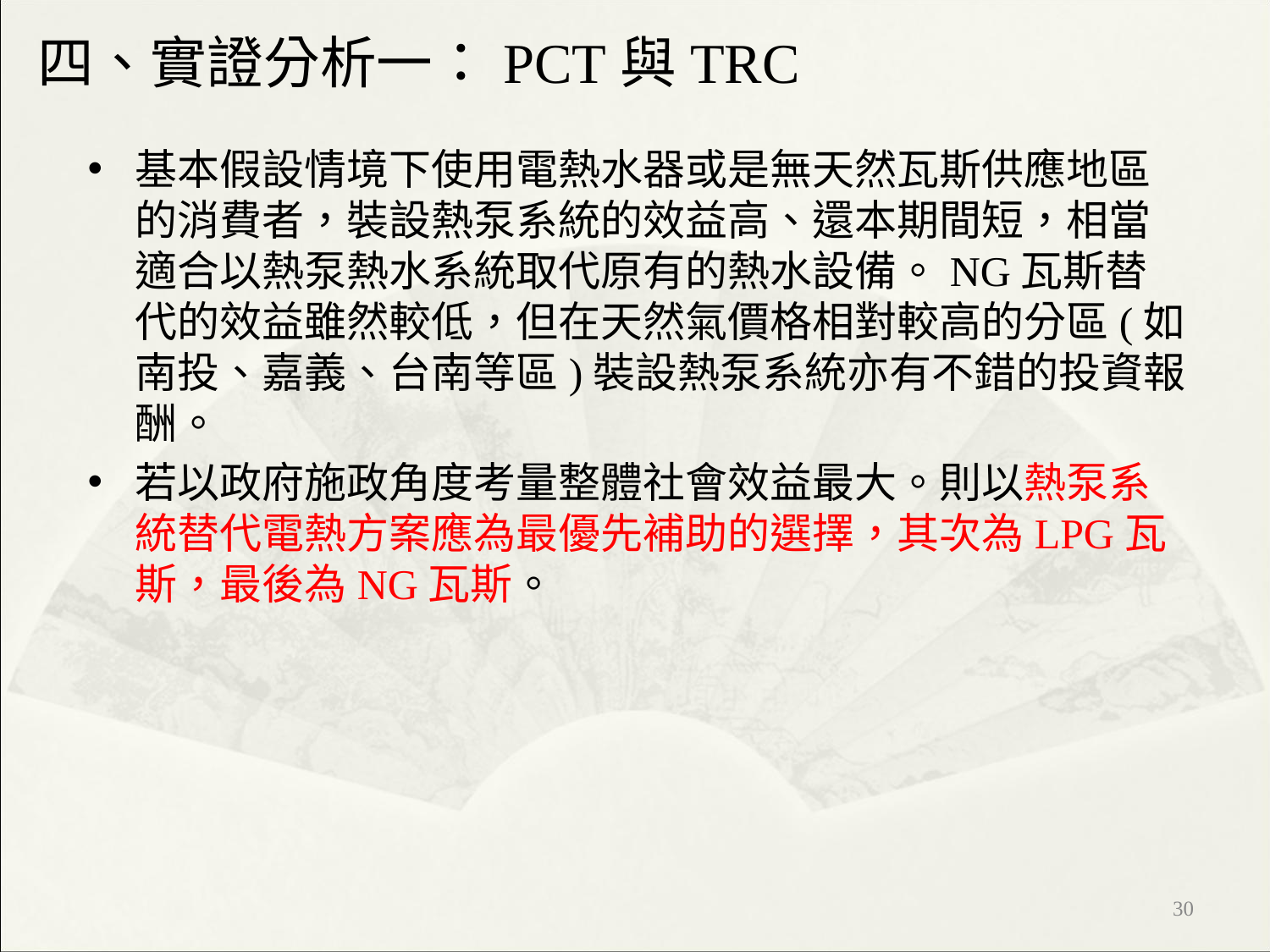

# 四、實證分析一：PCT與TRC
基本假設情境下使用電熱水器或是無天然瓦斯供應地區的消費者，裝設熱泵系統的效益高、還本期間短，相當適合以熱泵熱水系統取代原有的熱水設備。NG瓦斯替代的效益雖然較低，但在天然氣價格相對較高的分區(如南投、嘉義、台南等區)裝設熱泵系統亦有不錯的投資報酬。
若以政府施政角度考量整體社會效益最大。則以熱泵系統替代電熱方案應為最優先補助的選擇，其次為LPG瓦斯，最後為NG瓦斯。

30